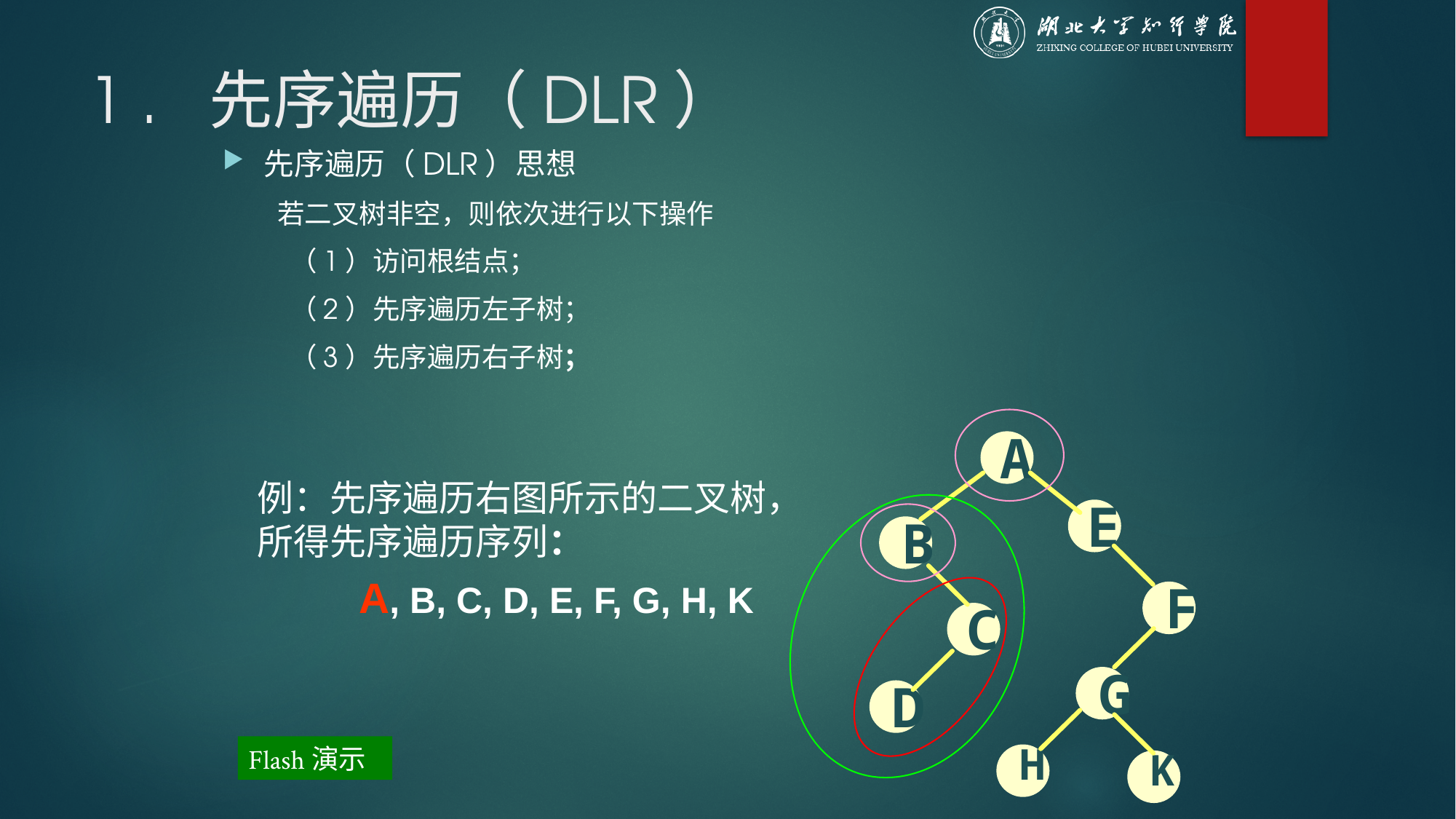

# 1 .  先序遍历（DLR）
先序遍历（DLR）思想
若二叉树非空，则依次进行以下操作
 （1）访问根结点；
 （2）先序遍历左子树；
 （3）先序遍历右子树；

 A

例：先序遍历右图所示的二叉树，所得先序遍历序列：
          A, B, C, D, E, F, G, H, K

 E

 B

 F

 C

 G

 D

 H

Flash演示
 K